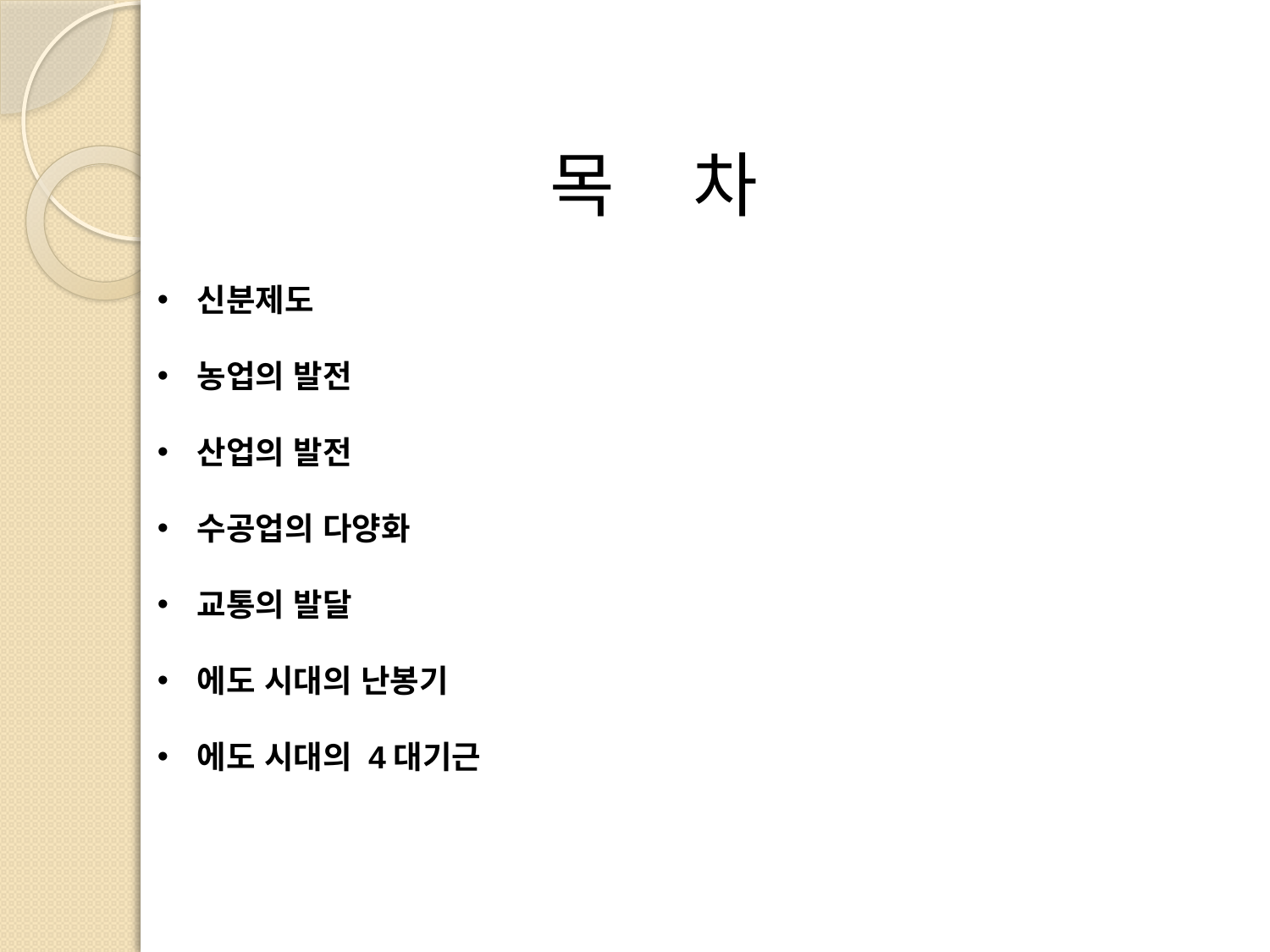

목    차

신분제도

농업의 발전

산업의 발전

수공업의 다양화

교통의 발달

에도 시대의 난봉기

에도 시대의 4대기근